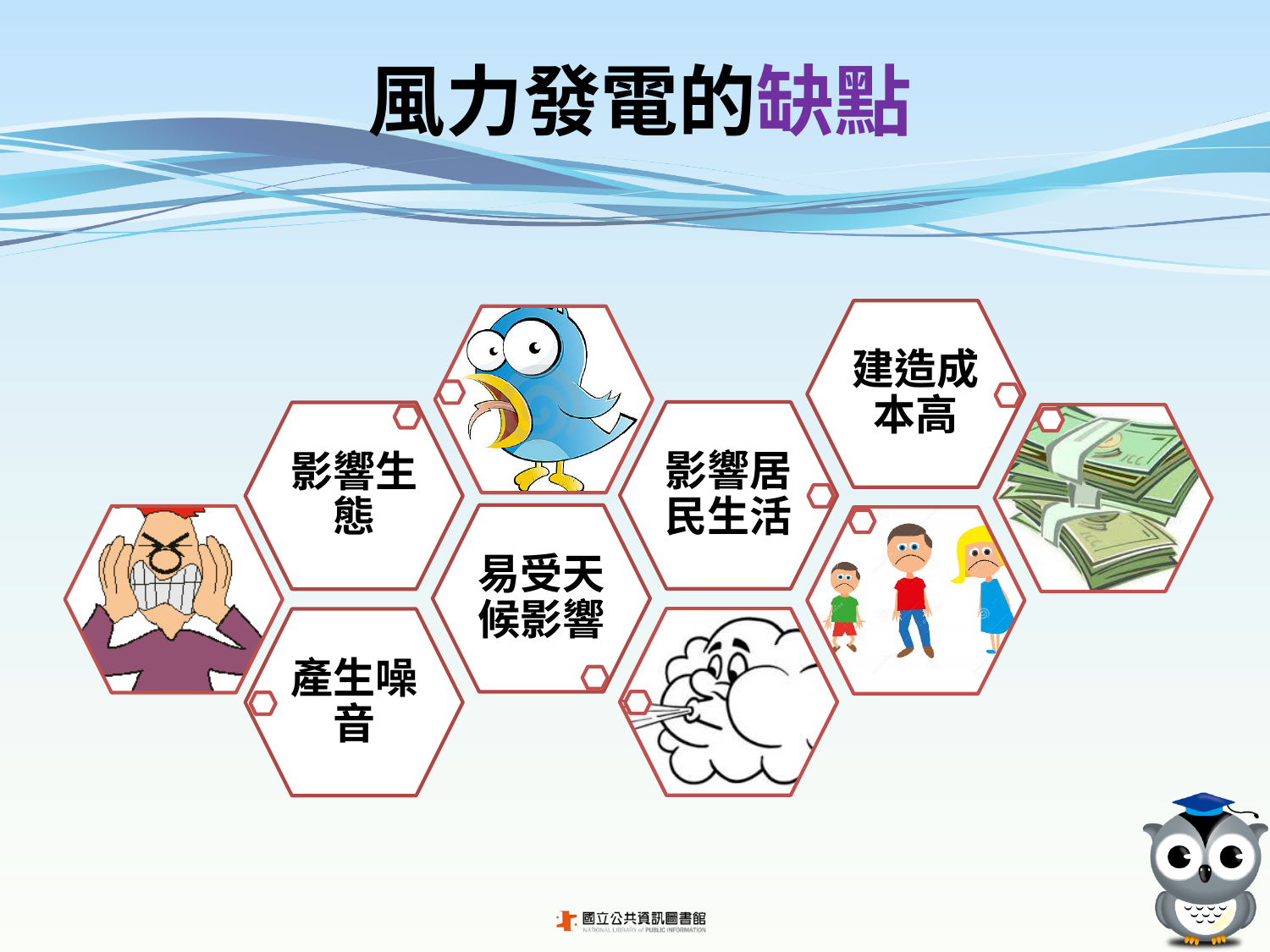

# 風力發電的缺點
產生噪音
易受天候影響
影響生態
影響居民生活
建造成本高